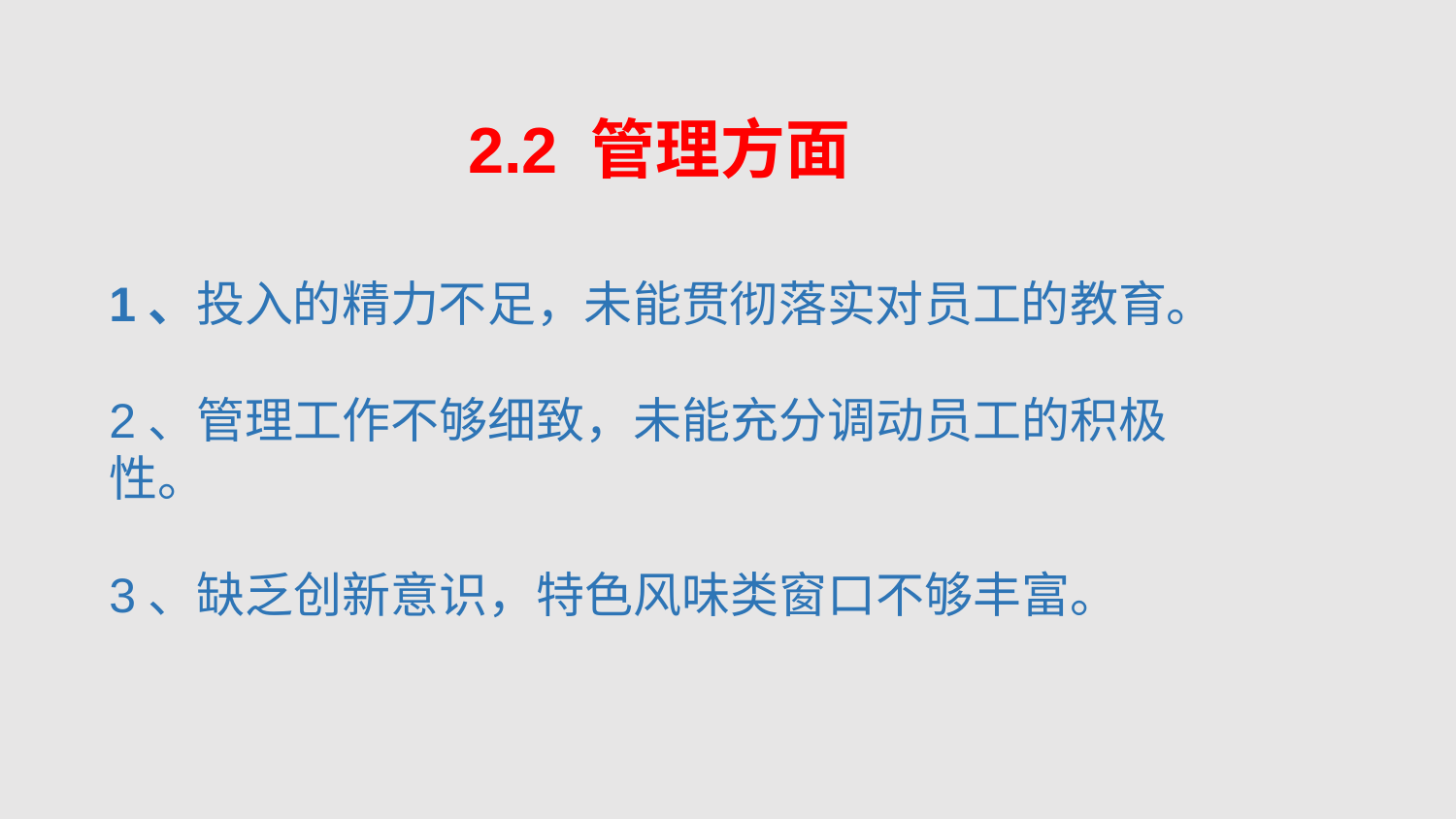

2.2 管理方面

1、投入的精力不足，未能贯彻落实对员工的教育。

2、管理工作不够细致，未能充分调动员工的积极性。

3、缺乏创新意识，特色风味类窗口不够丰富。
|  |
| --- |